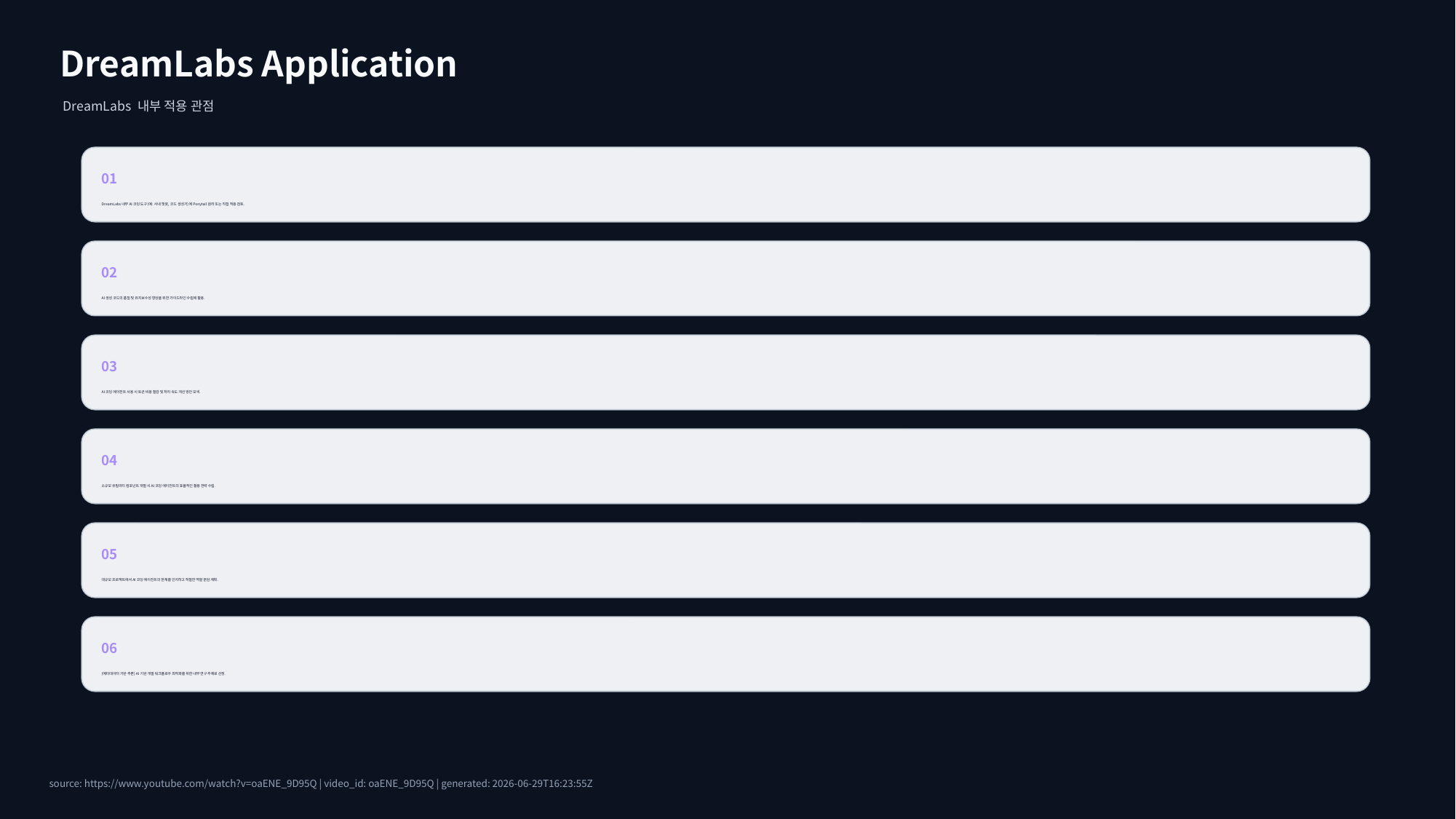

DreamLabs Application
DreamLabs 내부 적용 관점

01
DreamLabs 내부 AI 코딩 도구(예: 사내 챗봇, 코드 생성기)에 Ponytail 원리 또는 직접 적용 검토.

02
AI 생성 코드의 품질 및 유지보수성 향상을 위한 가이드라인 수립에 활용.

03
AI 코딩 에이전트 사용 시 토큰 비용 절감 및 처리 속도 개선 방안 모색.

04
소규모 유틸리티 컴포넌트 개발 시 AI 코딩 에이전트의 효율적인 활용 전략 수립.

05
대규모 프로젝트에서 AI 코딩 에이전트의 한계를 인지하고 적절한 역할 분담 계획.

06
(메타데이터 기반 추론) AI 기반 개발 워크플로우 최적화를 위한 내부 연구 주제로 선정.
source: https://www.youtube.com/watch?v=oaENE_9D95Q | video_id: oaENE_9D95Q | generated: 2026-06-29T16:23:55Z